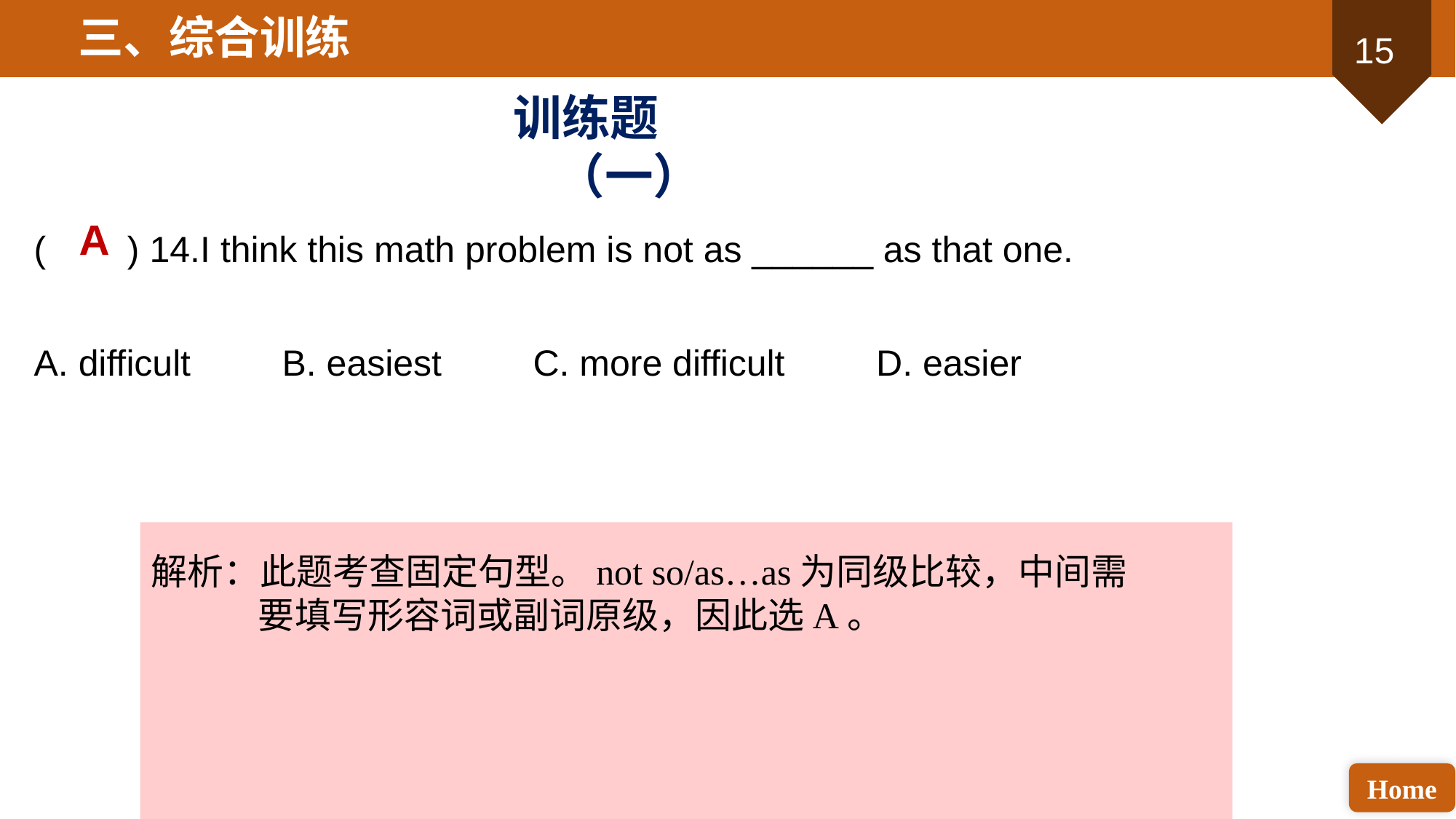

三、综合训练
训练题（一）
A
(        ) 14.I think this math problem is not as ______ as that one.

A. difficult         B. easiest         C. more difficult         D. easier

解析：此题考查固定句型。not so/as…as为同级比较，中间需要填写形容词或副词原级，因此选A。